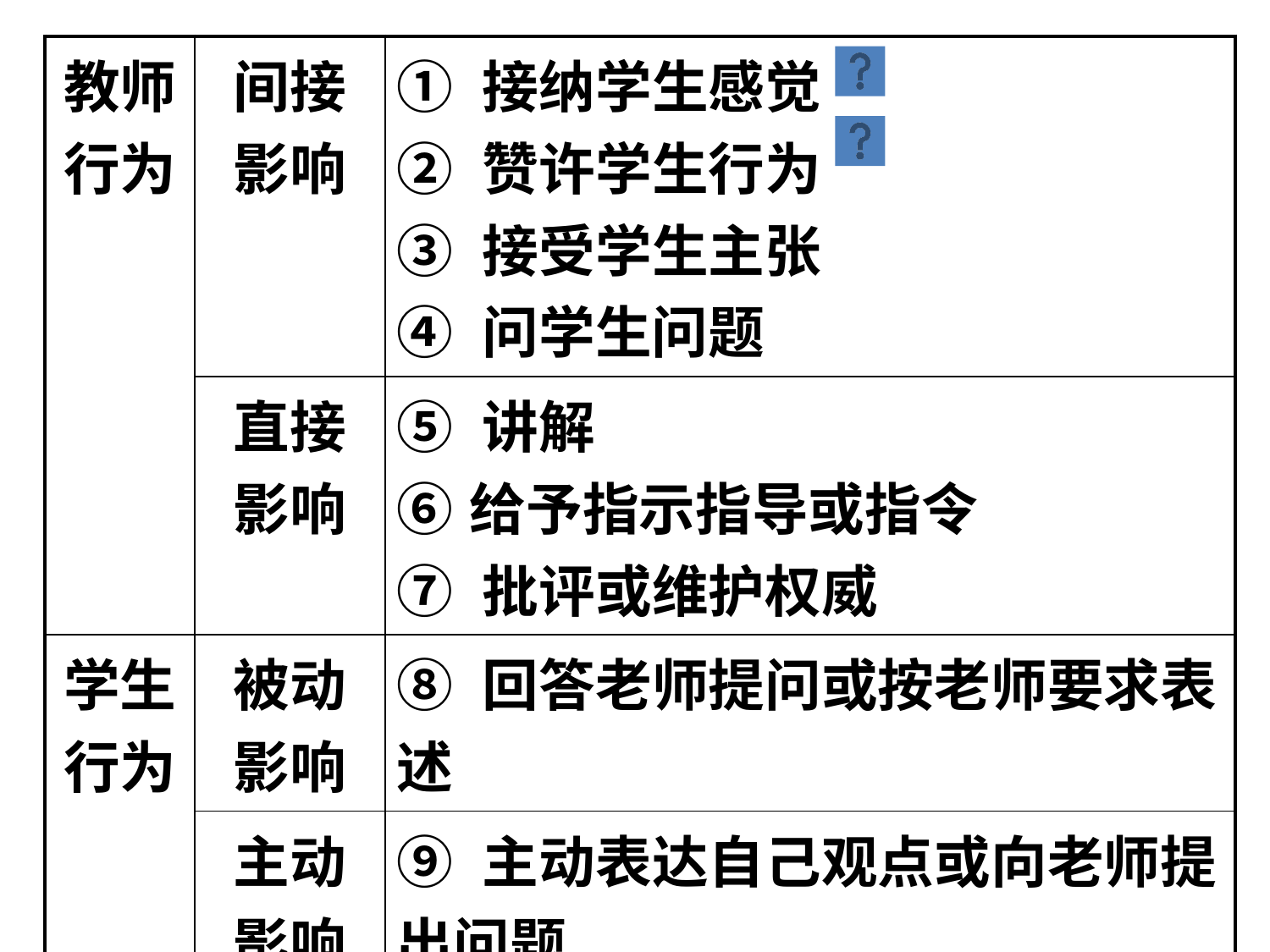

| 教师行为 | 间接影响 | ① 接纳学生感觉 ② 赞许学生行为 ③ 接受学生主张 ④ 问学生问题 |
| --- | --- | --- |
|  | 直接影响 | ⑤ 讲解 ⑥给予指示指导或指令 ⑦ 批评或维护权威 |
| 学生行为 | 被动影响 | ⑧ 回答老师提问或按老师要求表述 |
|  | 主动影响 | ⑨ 主动表达自己观点或向老师提出问题 |
| 静止 | 无 | ⑩ 静止或疑惑,暂时停顿或不理解 |